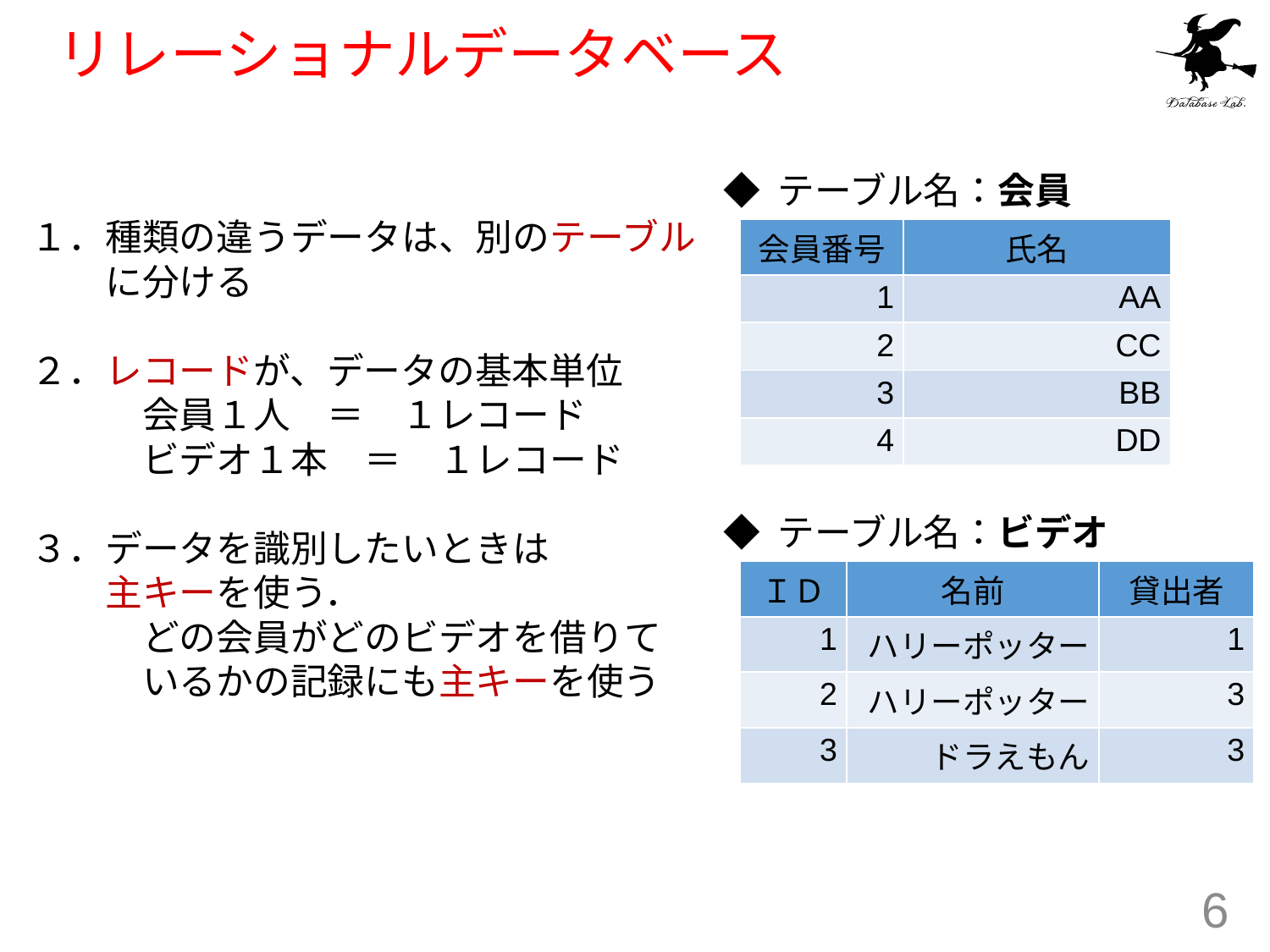

# リレーショナルデータベース
◆ テーブル名：会員
１．種類の違うデータは、別のテーブル
　　に分ける

２．レコードが、データの基本単位
　　　会員１人　＝　１レコード
　　　ビデオ１本　＝　１レコード

３．データを識別したいときは
　　主キーを使う．
　　　どの会員がどのビデオを借りて
　　　いるかの記録にも主キーを使う
| 会員番号 | 氏名 |
| --- | --- |
| 1 | AA |
| 2 | CC |
| 3 | BB |
| 4 | DD |
◆ テーブル名：ビデオ
| ＩＤ | 名前 | 貸出者 |
| --- | --- | --- |
| 1 | ハリーポッター | 1 |
| 2 | ハリーポッター | 3 |
| 3 | ドラえもん | 3 |
6